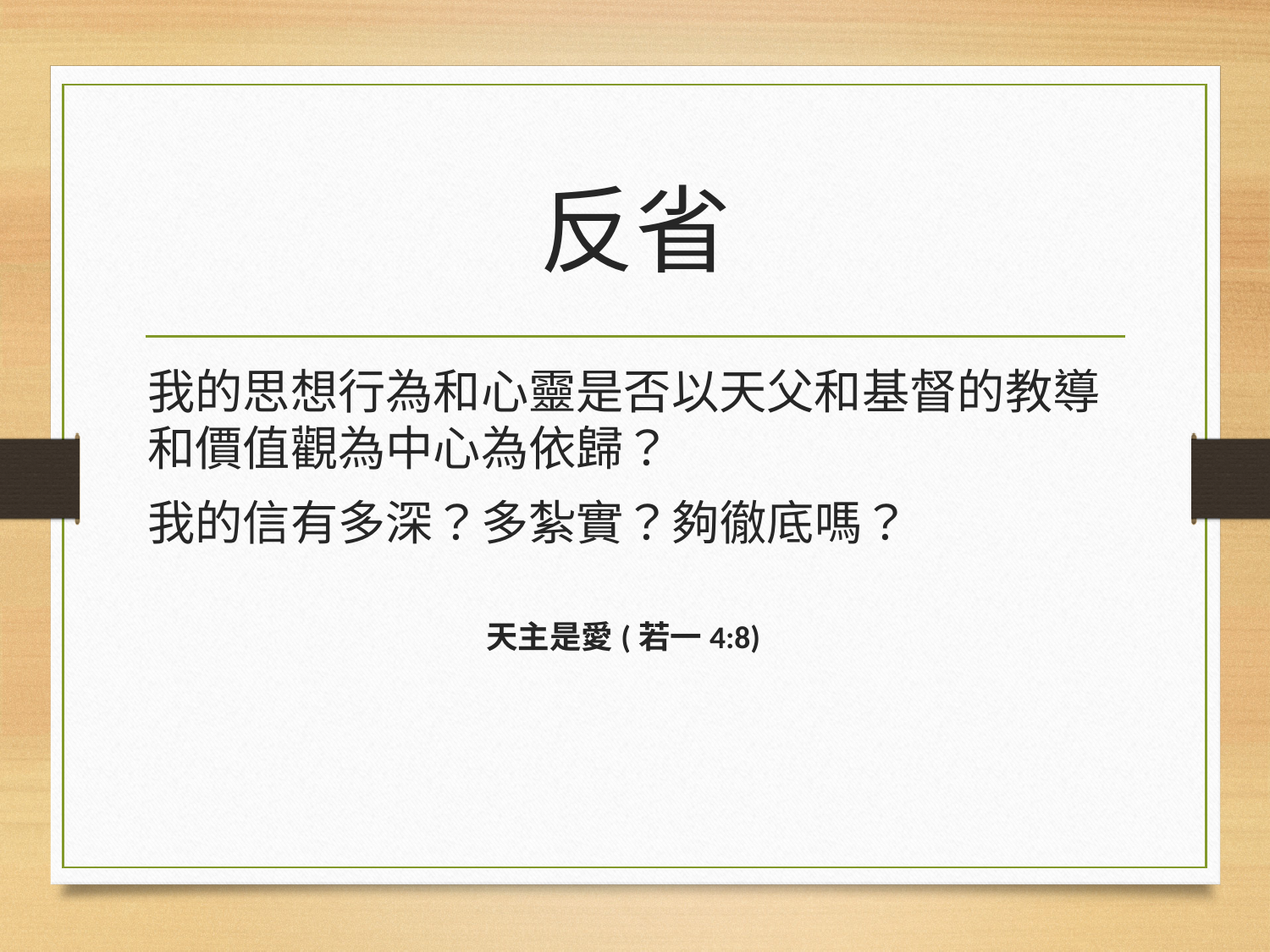

# 反省
我的思想行為和心靈是否以天父和基督的教導和價值觀為中心為依歸？
我的信有多深？多紮實？夠徹底嗎？

                                              天主是愛(若一4:8)